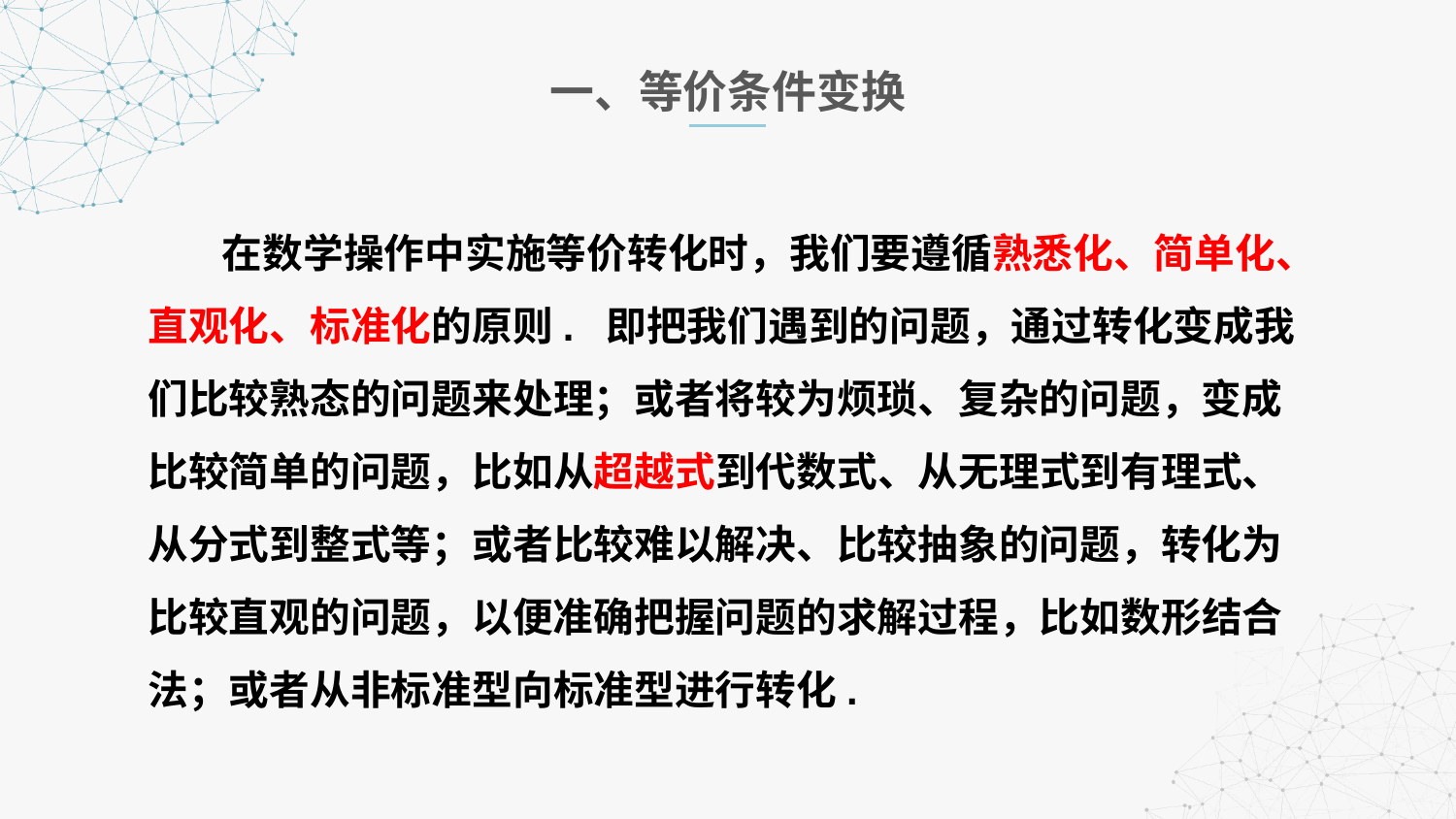

一、等价条件变换
       在数学操作中实施等价转化时，我们要遵循熟悉化、简单化、直观化、标准化的原则.  即把我们遇到的问题，通过转化变成我们比较熟态的问题来处理；或者将较为烦琐、复杂的问题，变成比较简单的问题，比如从超越式到代数式、从无理式到有理式、从分式到整式等；或者比较难以解决、比较抽象的问题，转化为比较直观的问题，以便准确把握问题的求解过程，比如数形结合法；或者从非标准型向标准型进行转化.